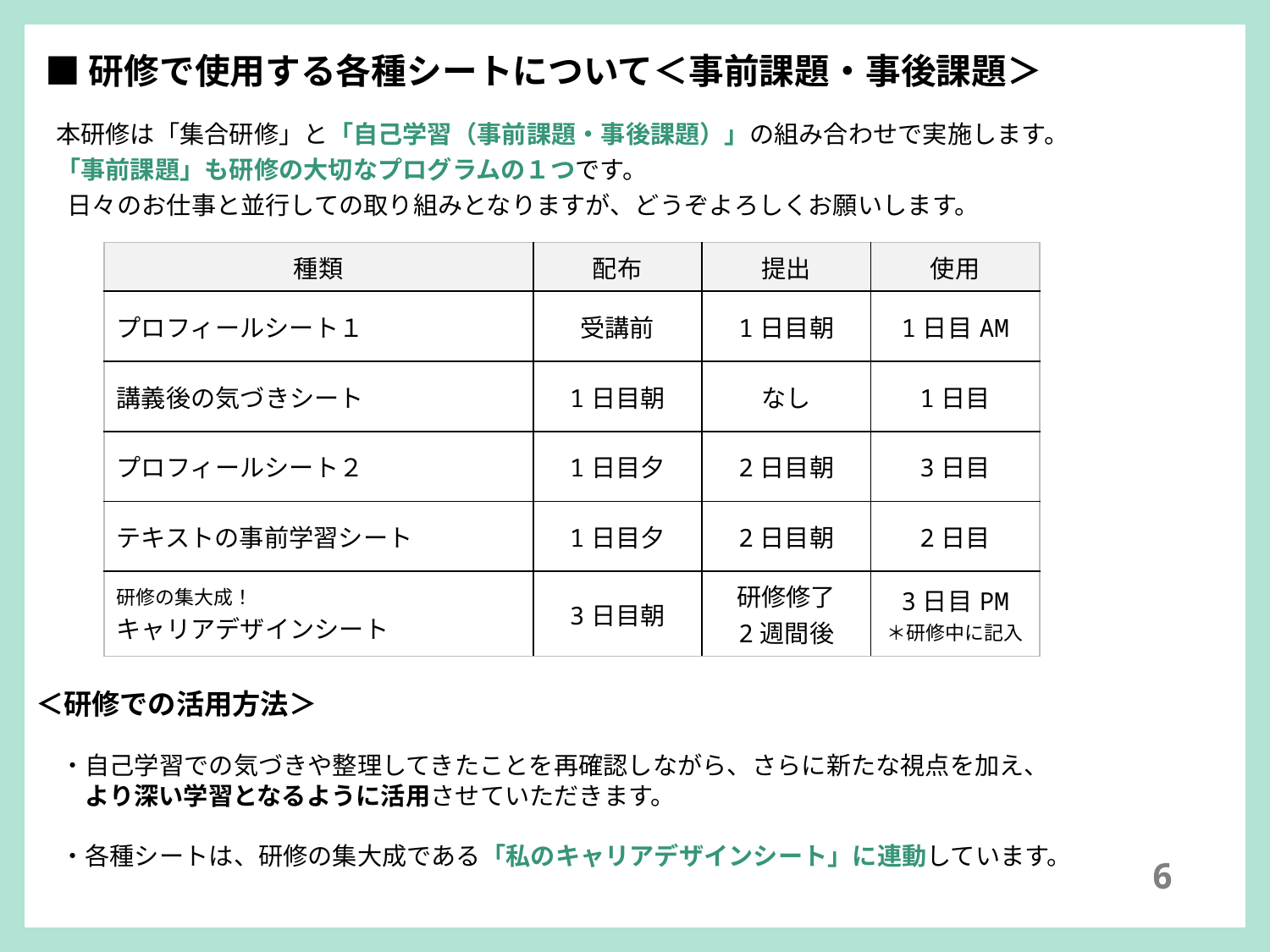

■研修で使用する各種シートについて＜事前課題・事後課題＞
本研修は「集合研修」と「自己学習（事前課題・事後課題）」の組み合わせで実施します。
「事前課題」も研修の大切なプログラムの１つです。
 日々のお仕事と並行しての取り組みとなりますが、どうぞよろしくお願いします。
| 種類 | 配布 | 提出 | 使用 |
| --- | --- | --- | --- |
| プロフィールシート１ | 受講前 | 1日目朝 | 1日目AM |
| 講義後の気づきシート | 1日目朝 | なし | 1日目 |
| プロフィールシート２ | 1日目夕 | 2日目朝 | 3日目 |
| テキストの事前学習シート | 1日目夕 | 2日目朝 | 2日目 |
| 研修の集大成！ キャリアデザインシート | 3日目朝 | 研修修了 2週間後 | 3日目PM ＊研修中に記入 |
＜研修での活用方法＞

　・自己学習での気づきや整理してきたことを再確認しながら、さらに新たな視点を加え、
　　より深い学習となるように活用させていただきます。

　・各種シートは、研修の集大成である「私のキャリアデザインシート」に連動しています。
6